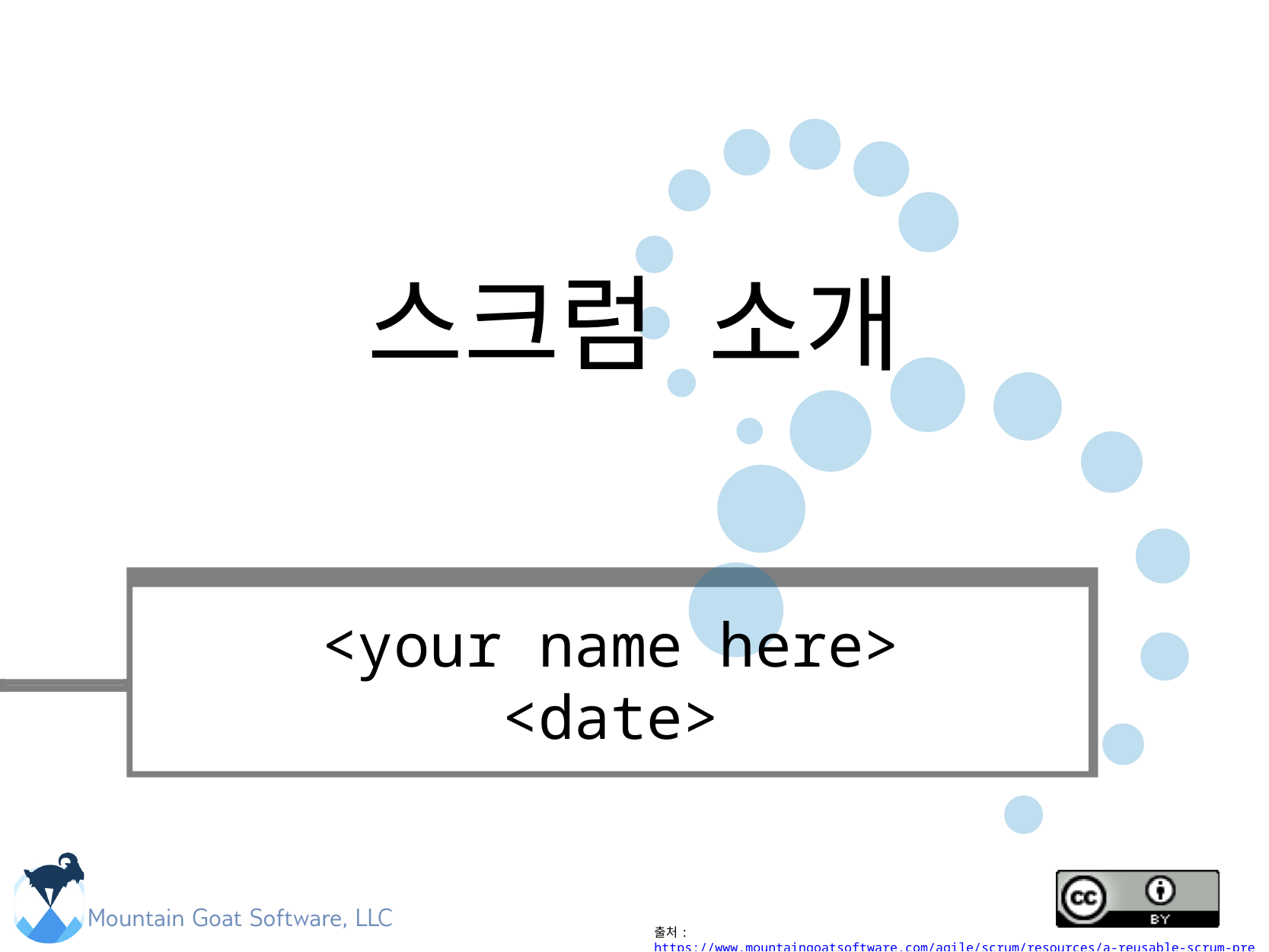

# 스크럼 소개
<your name here>
<date>
출처: https://www.mountaingoatsoftware.com/agile/scrum/resources/a-reusable-scrum-presentation